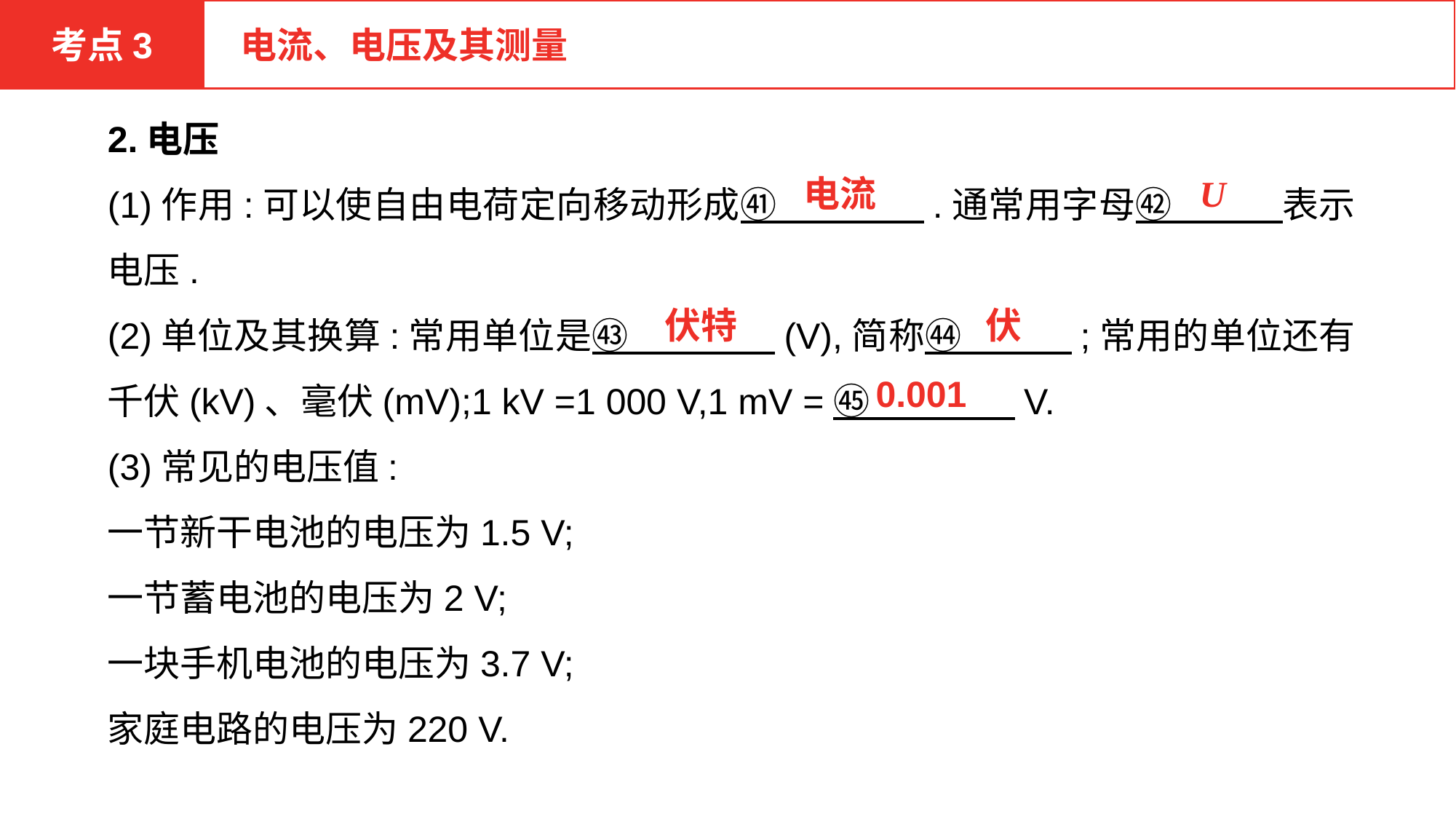

考点3
 电流、电压及其测量
2.电压
(1)作用:可以使自由电荷定向移动形成㊶　　　　.通常用字母㊷　　　表示电压.
(2)单位及其换算:常用单位是㊸　　　　(V),简称㊹　　　;常用的单位还有千伏(kV)、毫伏(mV);1 kV =1 000 V,1 mV =㊺　　　　V.
(3)常见的电压值:
一节新干电池的电压为1.5 V;
一节蓄电池的电压为2 V;
一块手机电池的电压为3.7 V;
家庭电路的电压为220 V.
电流
U
伏特
伏
0.001